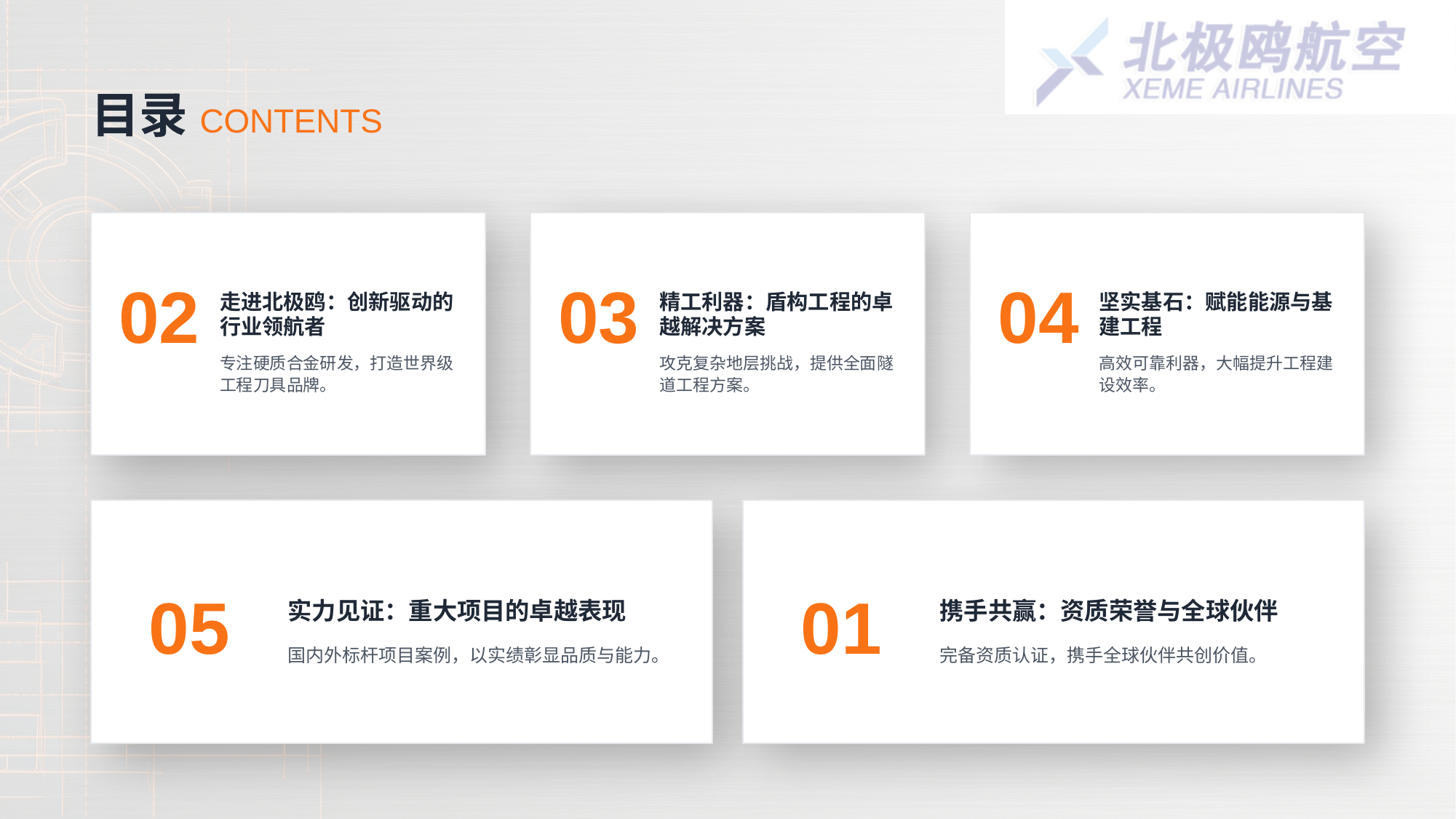

目录CONTENTS

02
03
04
走进北极鸥：创新驱动的行业领航者
专注硬质合金研发，打造世界级工程刀具品牌。
精工利器：盾构工程的卓越解决方案
攻克复杂地层挑战，提供全面隧道工程方案。
坚实基石：赋能能源与基建工程
高效可靠利器，大幅提升工程建设效率。

05
实力见证：重大项目的卓越表现
国内外标杆项目案例，以实绩彰显品质与能力。
01
携手共赢：资质荣誉与全球伙伴
完备资质认证，携手全球伙伴共创价值。